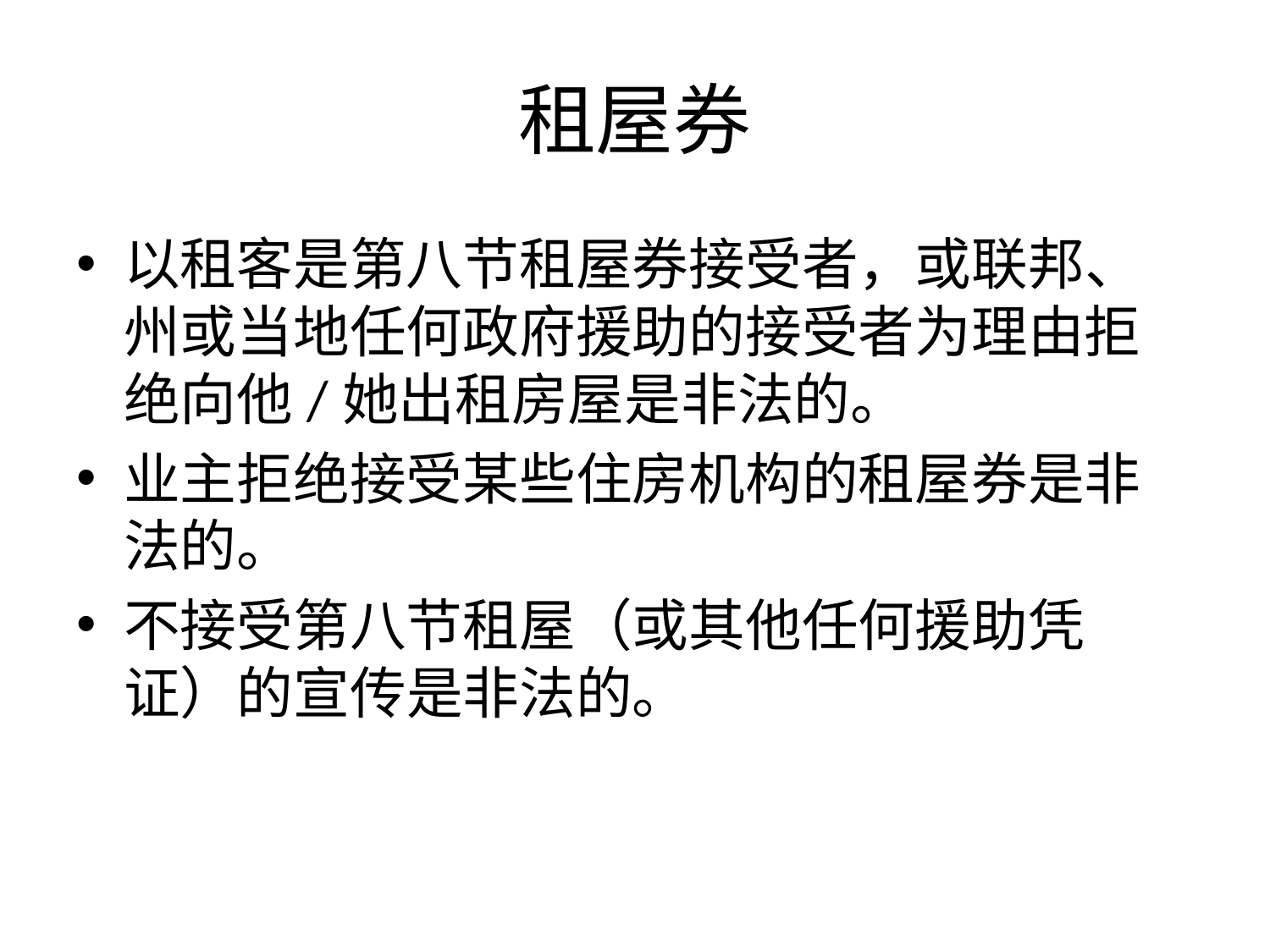

# 租屋券
以租客是第八节租屋券接受者，或联邦、州或当地任何政府援助的接受者为理由拒绝向他/她出租房屋是非法的。
业主拒绝接受某些住房机构的租屋券是非法的。
不接受第八节租屋（或其他任何援助凭证）的宣传是非法的。